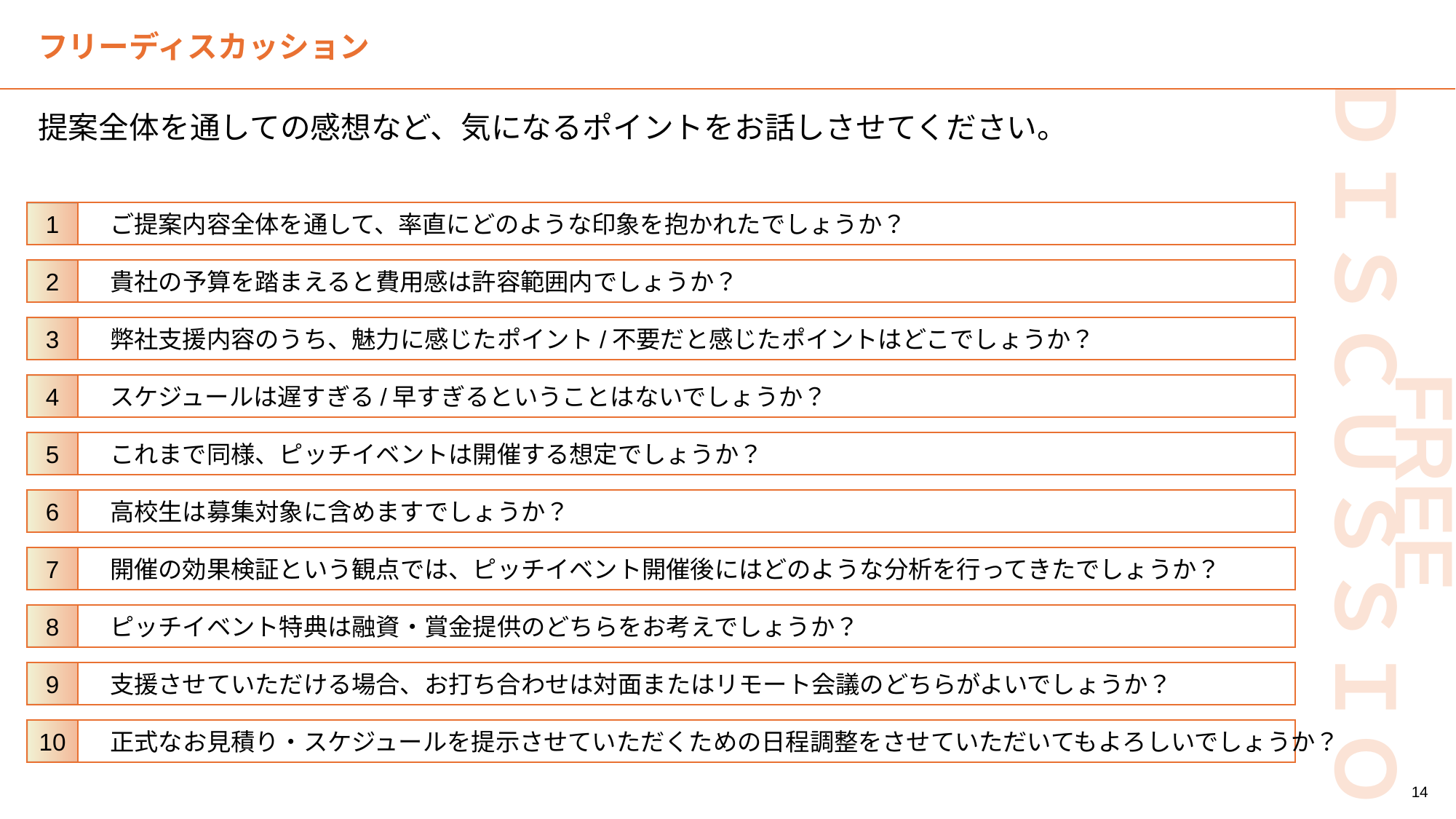

フリーディスカッション
提案全体を通しての感想など、気になるポイントをお話しさせてください。
1
ご提案内容全体を通して、率直にどのような印象を抱かれたでしょうか？
2
貴社の予算を踏まえると費用感は許容範囲内でしょうか？
3
弊社支援内容のうち、魅力に感じたポイント/不要だと感じたポイントはどこでしょうか？
4
スケジュールは遅すぎる/早すぎるということはないでしょうか？
5
これまで同様、ピッチイベントは開催する想定でしょうか？
FREE
ＤＩＳＣＵＳＳＩＯＮ
6
高校生は募集対象に含めますでしょうか？
7
開催の効果検証という観点では、ピッチイベント開催後にはどのような分析を行ってきたでしょうか？
8
ピッチイベント特典は融資・賞金提供のどちらをお考えでしょうか？
9
支援させていただける場合、お打ち合わせは対面またはリモート会議のどちらがよいでしょうか？
10
正式なお見積り・スケジュールを提示させていただくための日程調整をさせていただいてもよろしいでしょうか？
14